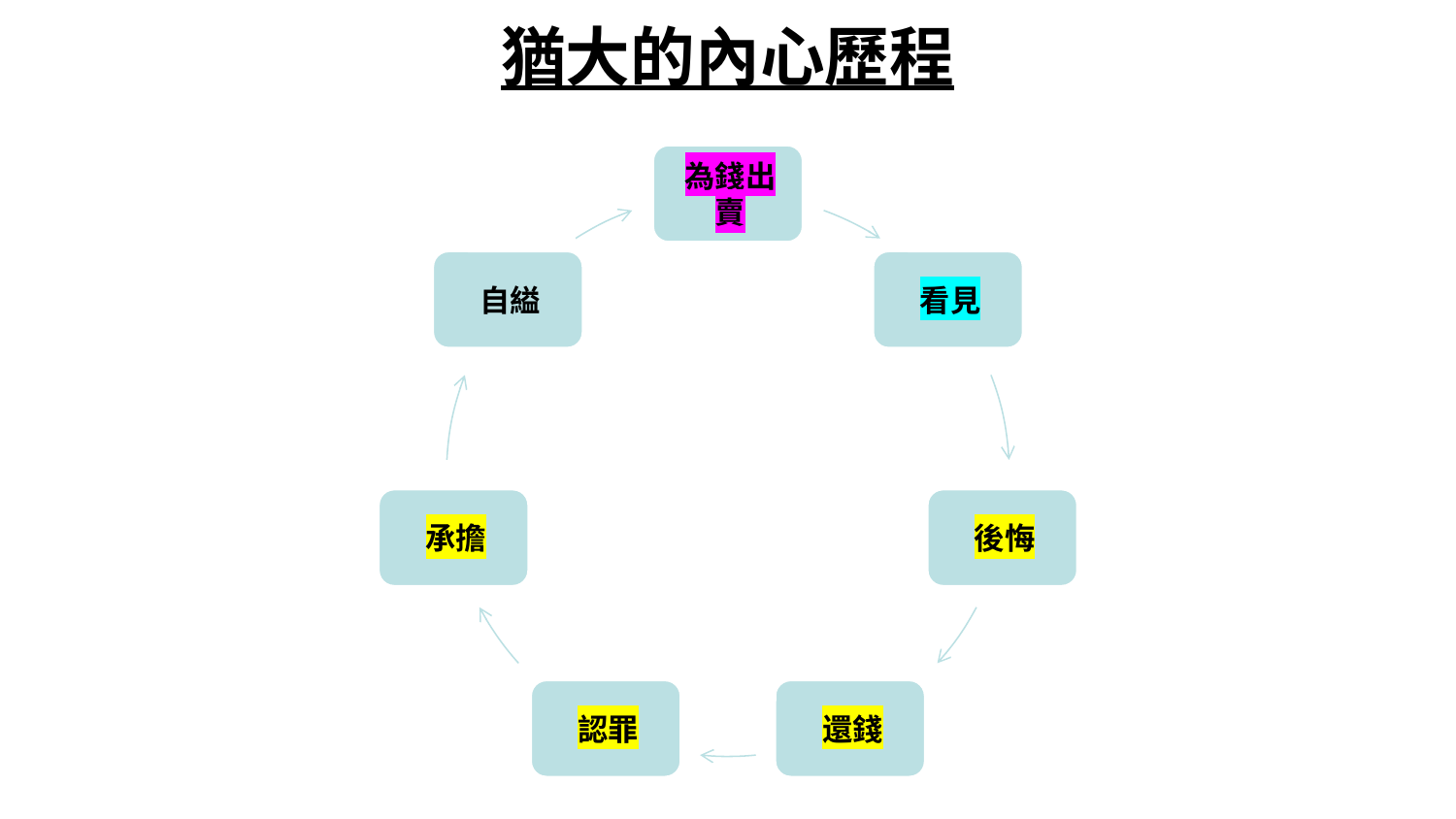

猶大的內心歷程
為錢出賣
看見
後悔
還錢
認罪
承擔
自縊